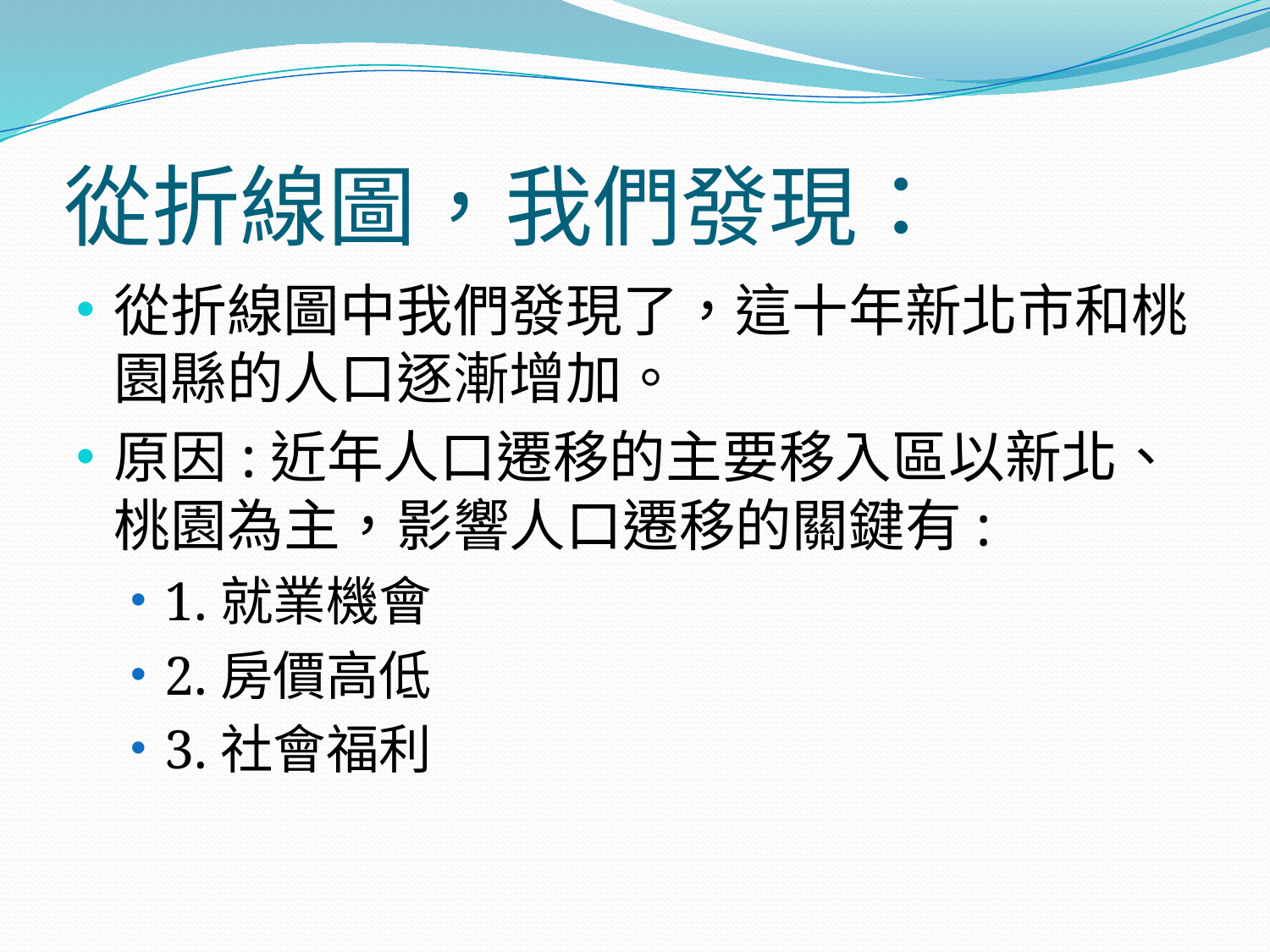

# 從折線圖，我們發現：
從折線圖中我們發現了，這十年新北市和桃園縣的人口逐漸增加。
原因:近年人口遷移的主要移入區以新北、桃園為主，影響人口遷移的關鍵有:
1.就業機會
2.房價高低
3.社會福利